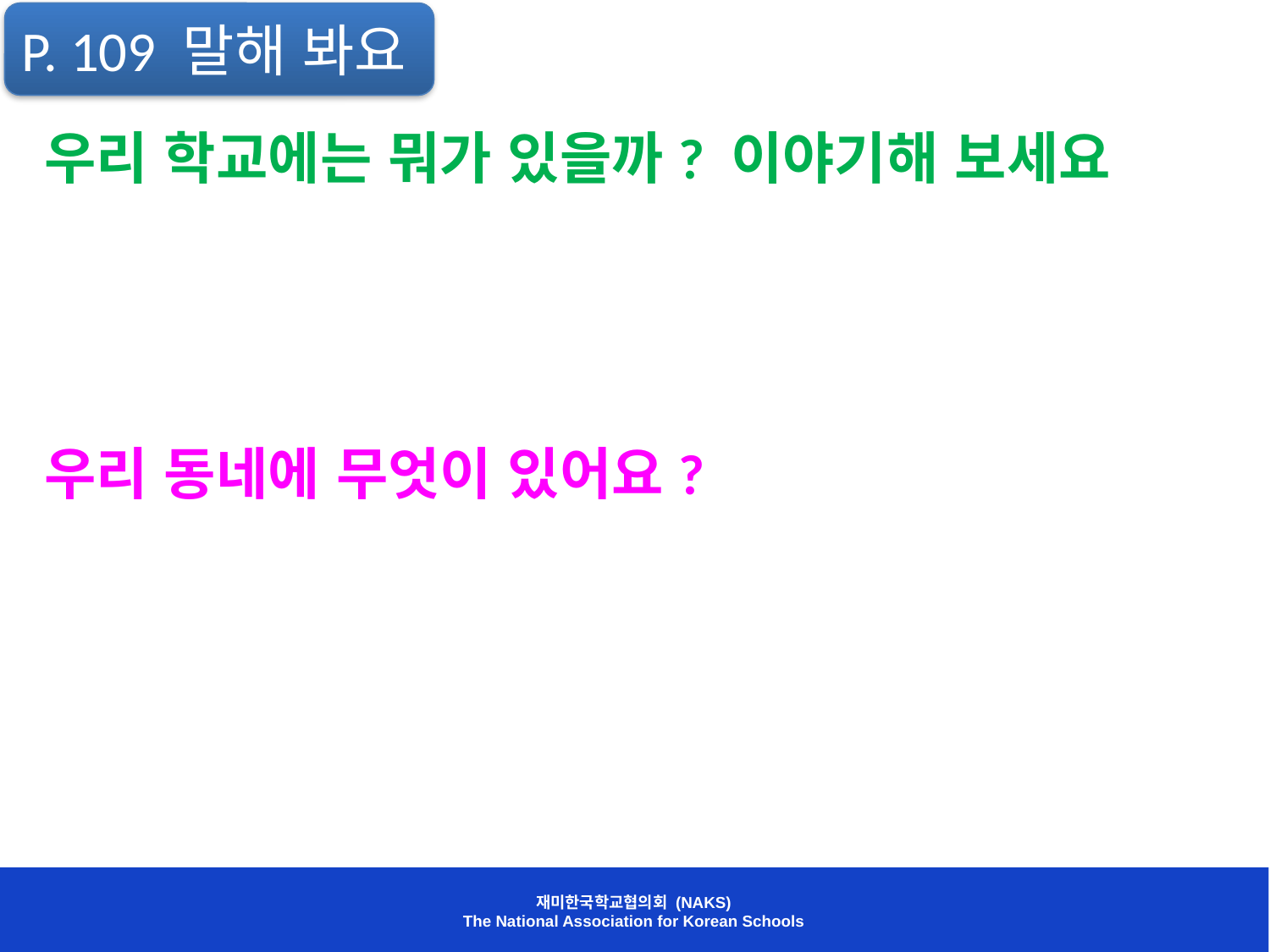

P. 109 말해 봐요
#
우리 학교에는 뭐가 있을까? 이야기해 보세요

우리 동네에 무엇이 있어요?
재미한국학교협의회 (NAKS)
The National Association for Korean Schools